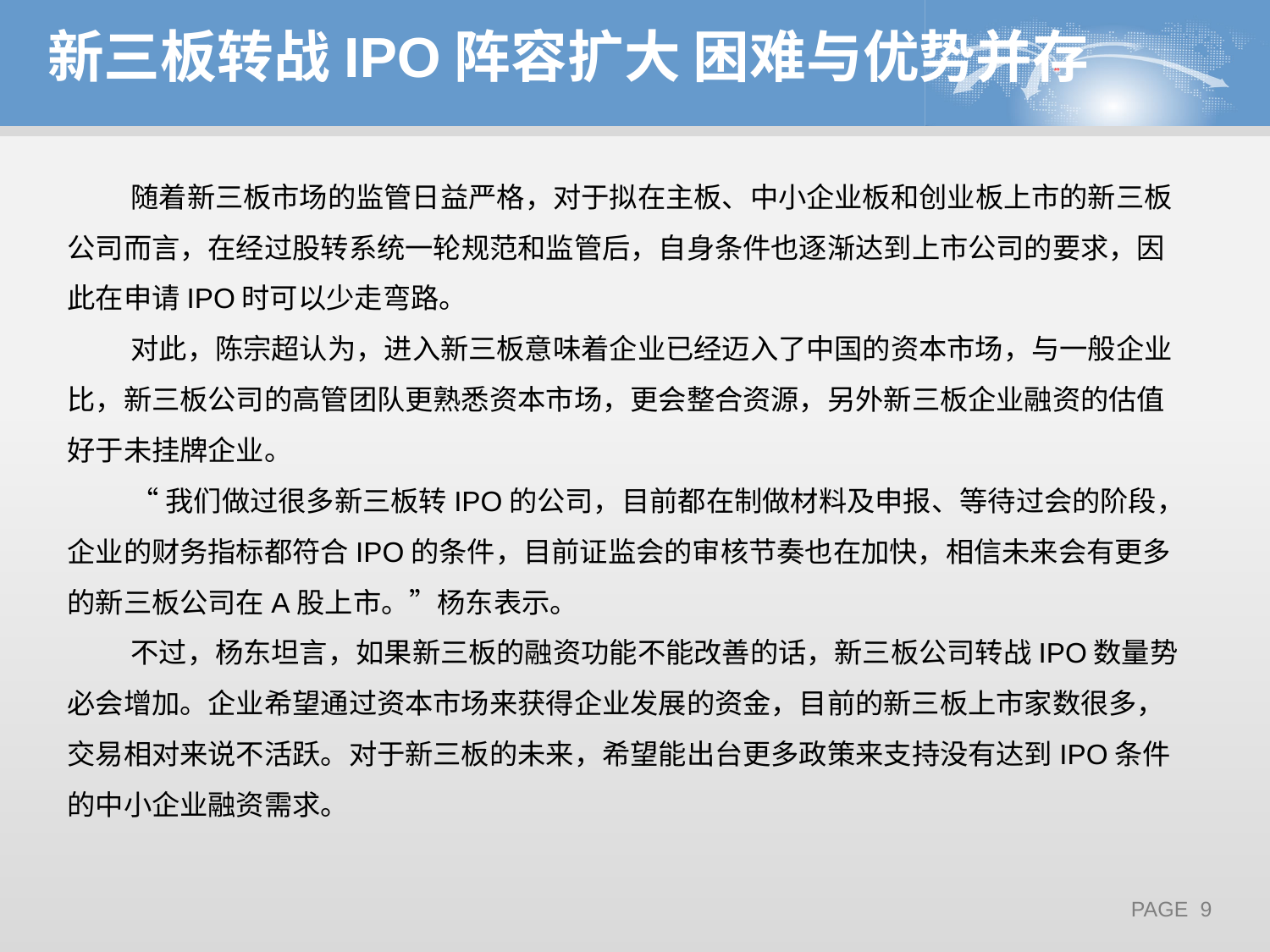

新三板转战IPO阵容扩大 困难与优势并存
随着新三板市场的监管日益严格，对于拟在主板、中小企业板和创业板上市的新三板公司而言，在经过股转系统一轮规范和监管后，自身条件也逐渐达到上市公司的要求，因此在申请IPO时可以少走弯路。
对此，陈宗超认为，进入新三板意味着企业已经迈入了中国的资本市场，与一般企业比，新三板公司的高管团队更熟悉资本市场，更会整合资源，另外新三板企业融资的估值好于未挂牌企业。
“我们做过很多新三板转IPO的公司，目前都在制做材料及申报、等待过会的阶段，企业的财务指标都符合IPO的条件，目前证监会的审核节奏也在加快，相信未来会有更多的新三板公司在A股上市。”杨东表示。
不过，杨东坦言，如果新三板的融资功能不能改善的话，新三板公司转战IPO数量势必会增加。企业希望通过资本市场来获得企业发展的资金，目前的新三板上市家数很多，交易相对来说不活跃。对于新三板的未来，希望能出台更多政策来支持没有达到IPO条件的中小企业融资需求。